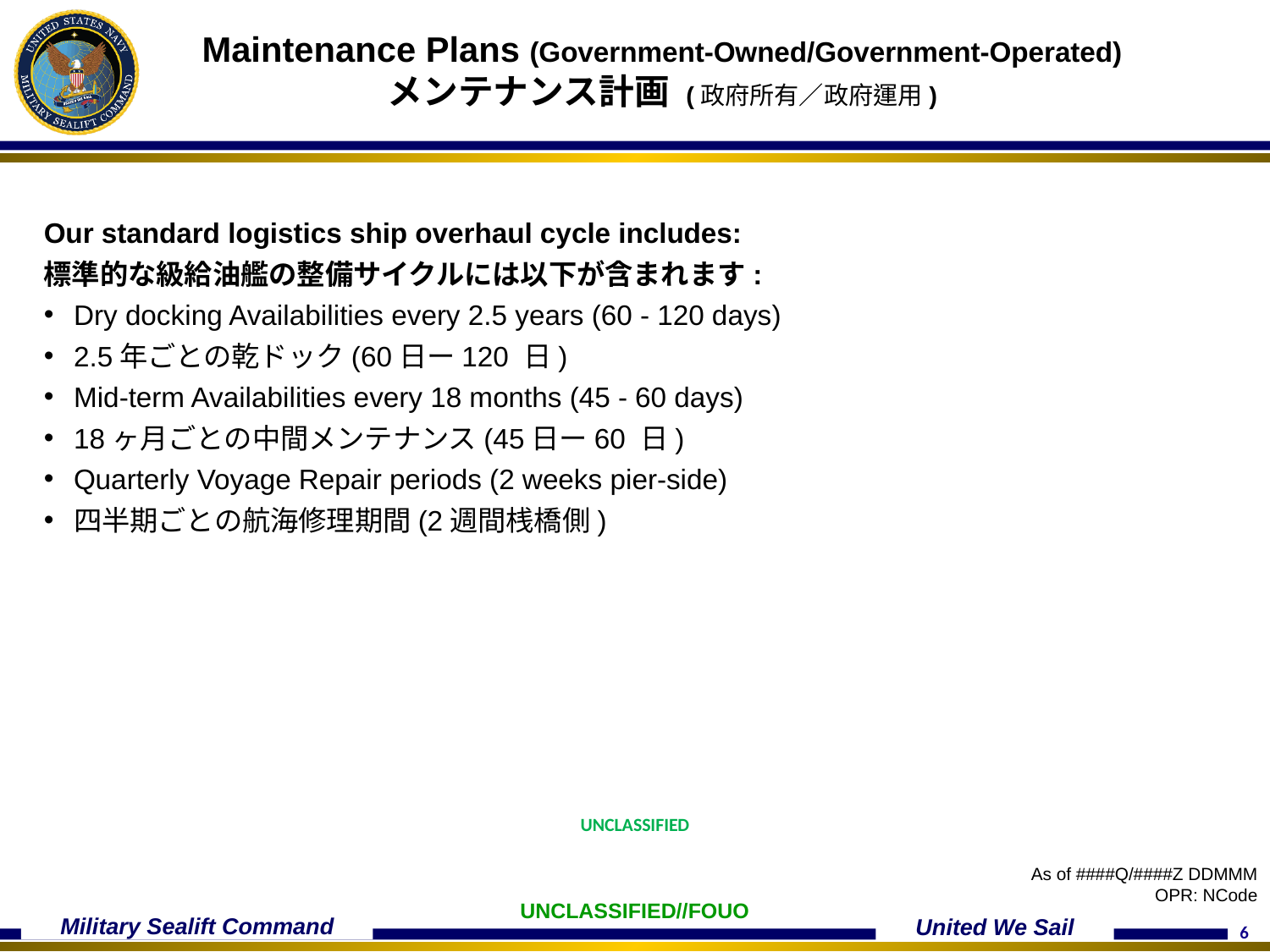

Maintenance Plans (Government-Owned/Government-Operated)
メンテナンス計画 (政府所有／政府運用)

Our standard logistics ship overhaul cycle includes:
標準的な級給油艦の整備サイクルには以下が含まれます:
Dry docking Availabilities every 2.5 years (60 - 120 days)
2.5年ごとの乾ドック(60日ー120 日)
Mid-term Availabilities every 18 months (45 - 60 days)
18ヶ月ごとの中間メンテナンス(45日ー60 日)
Quarterly Voyage Repair periods (2 weeks pier-side)
四半期ごとの航海修理期間(2週間桟橋側)

UNCLASSIFIED